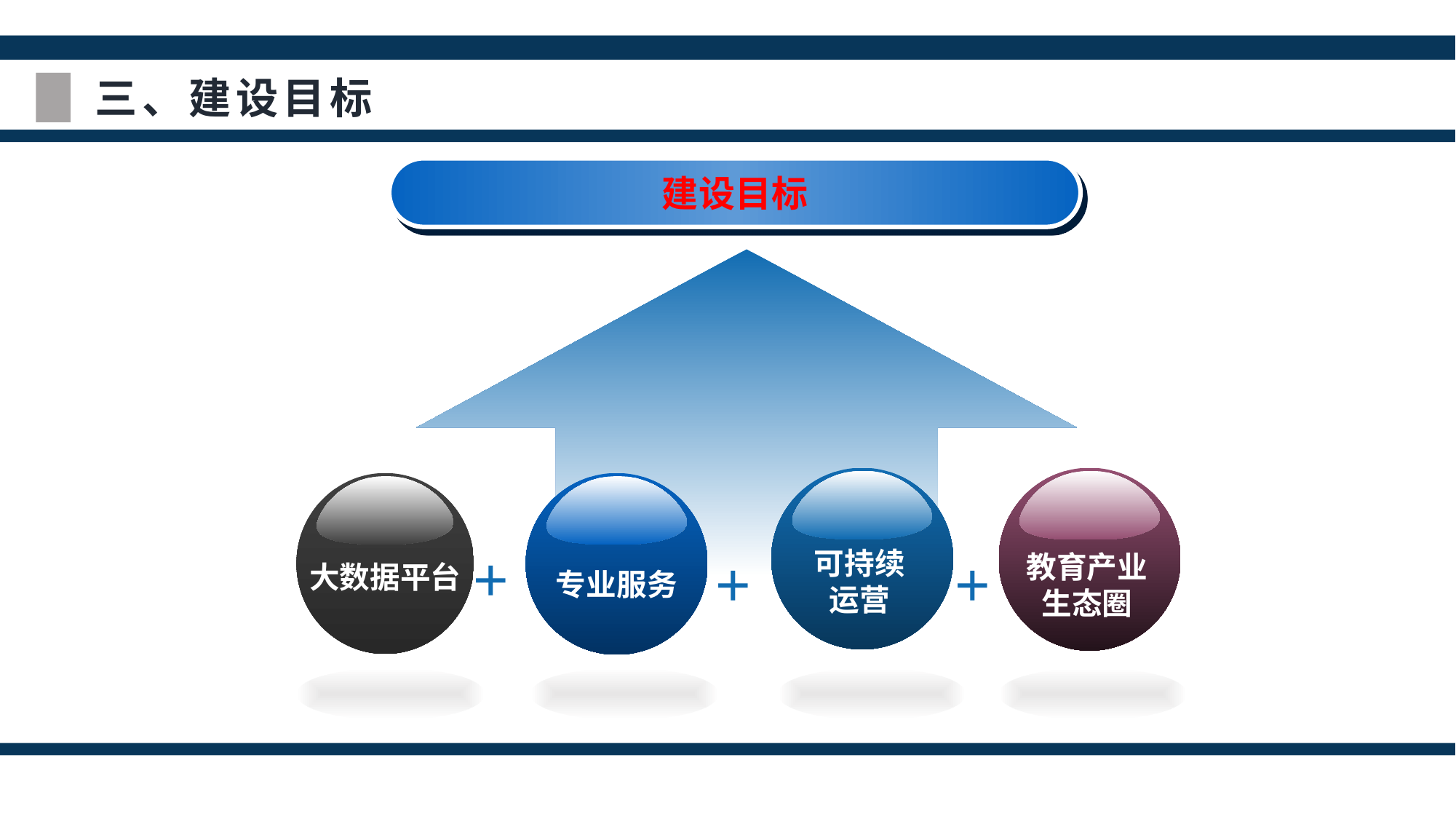

三、建设目标

建设目标

可持续
运营

教育产业
生态圈

大数据平台

专业服务

+
+
+